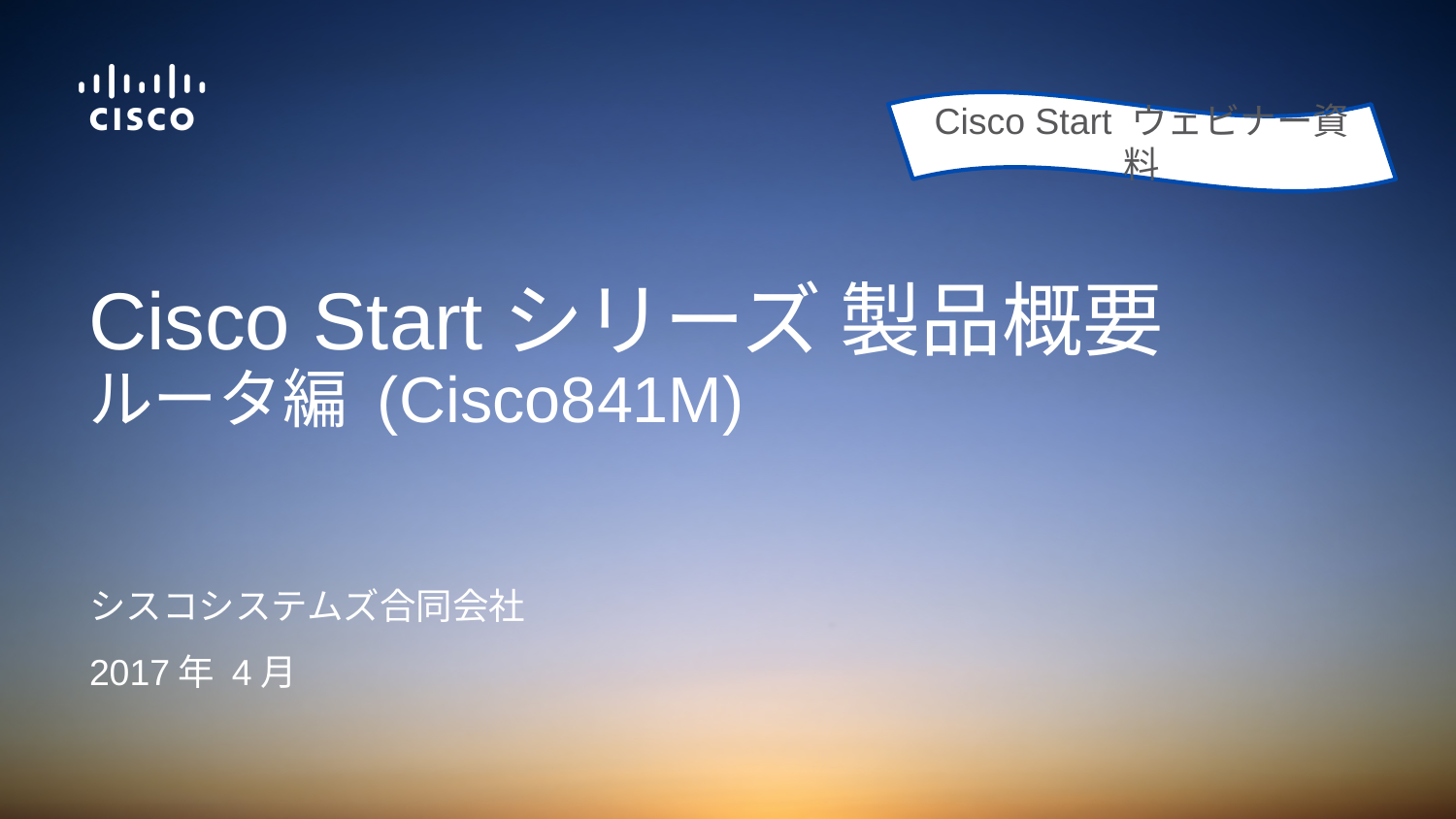

Cisco Start ウェビナー資料
# Cisco Startシリーズ 製品概要 ルータ編 (Cisco841M)
シスコシステムズ合同会社
2017年 4月